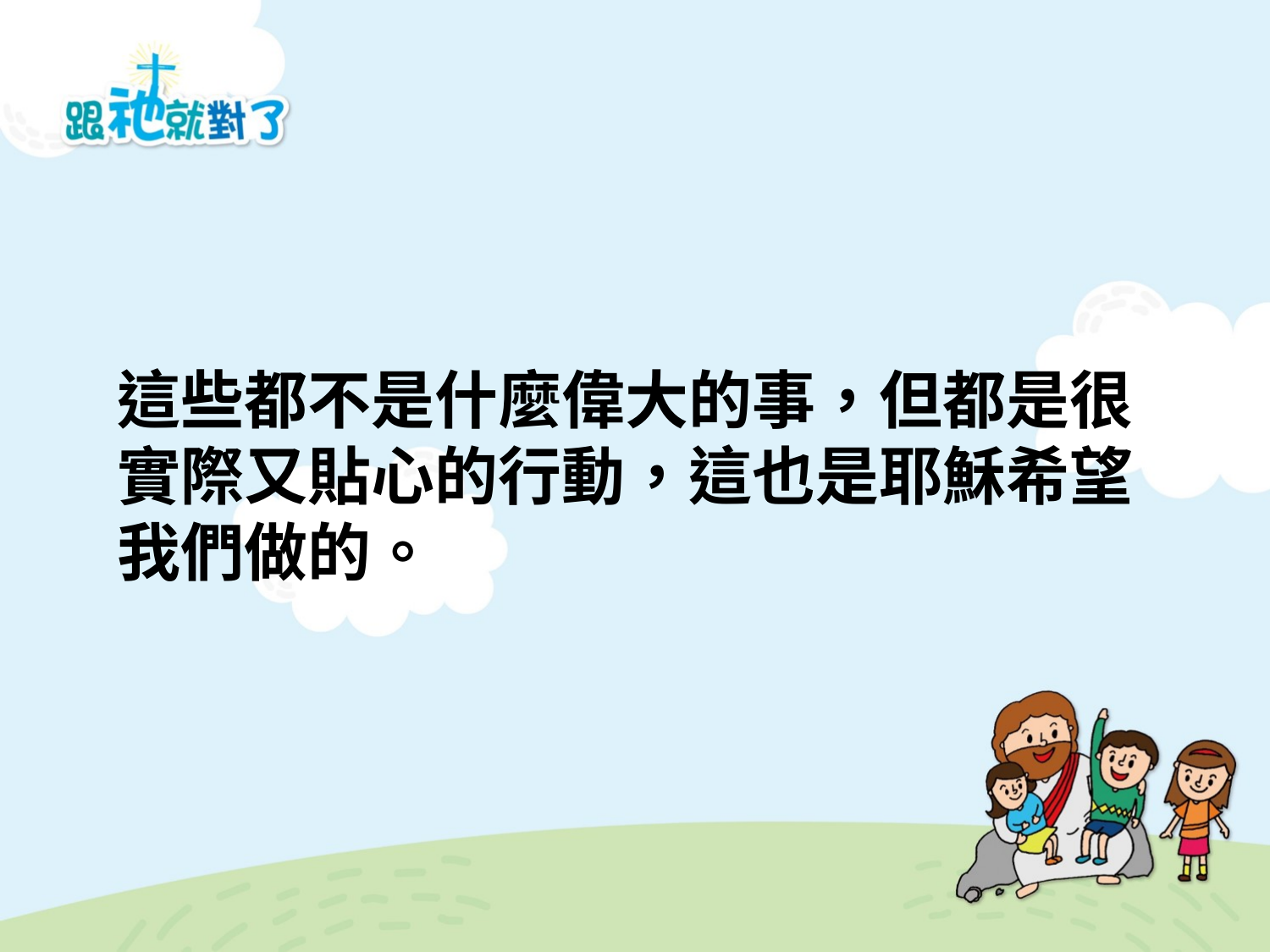

這些都不是什麼偉大的事，但都是很實際又貼心的行動，這也是耶穌希望我們做的。